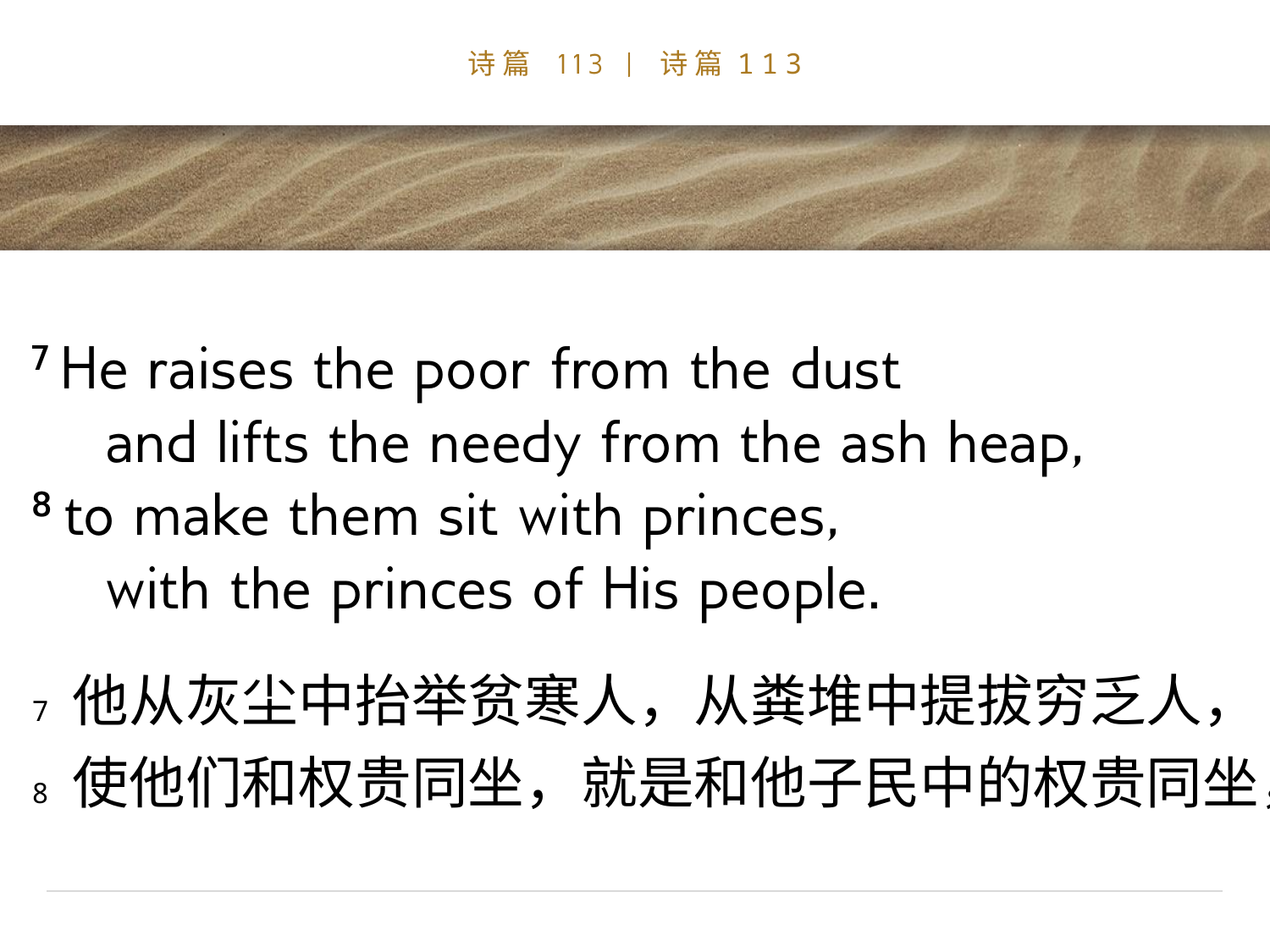

# 诗篇 113 | 诗篇113
7 He raises the poor from the dust
    and lifts the needy from the ash heap,
8 to make them sit with princes,
    with the princes of His people.
7 他从灰尘中抬举贫寒人，从粪堆中提拔穷乏人，
8 使他们和权贵同坐，就是和他子民中的权贵同坐，